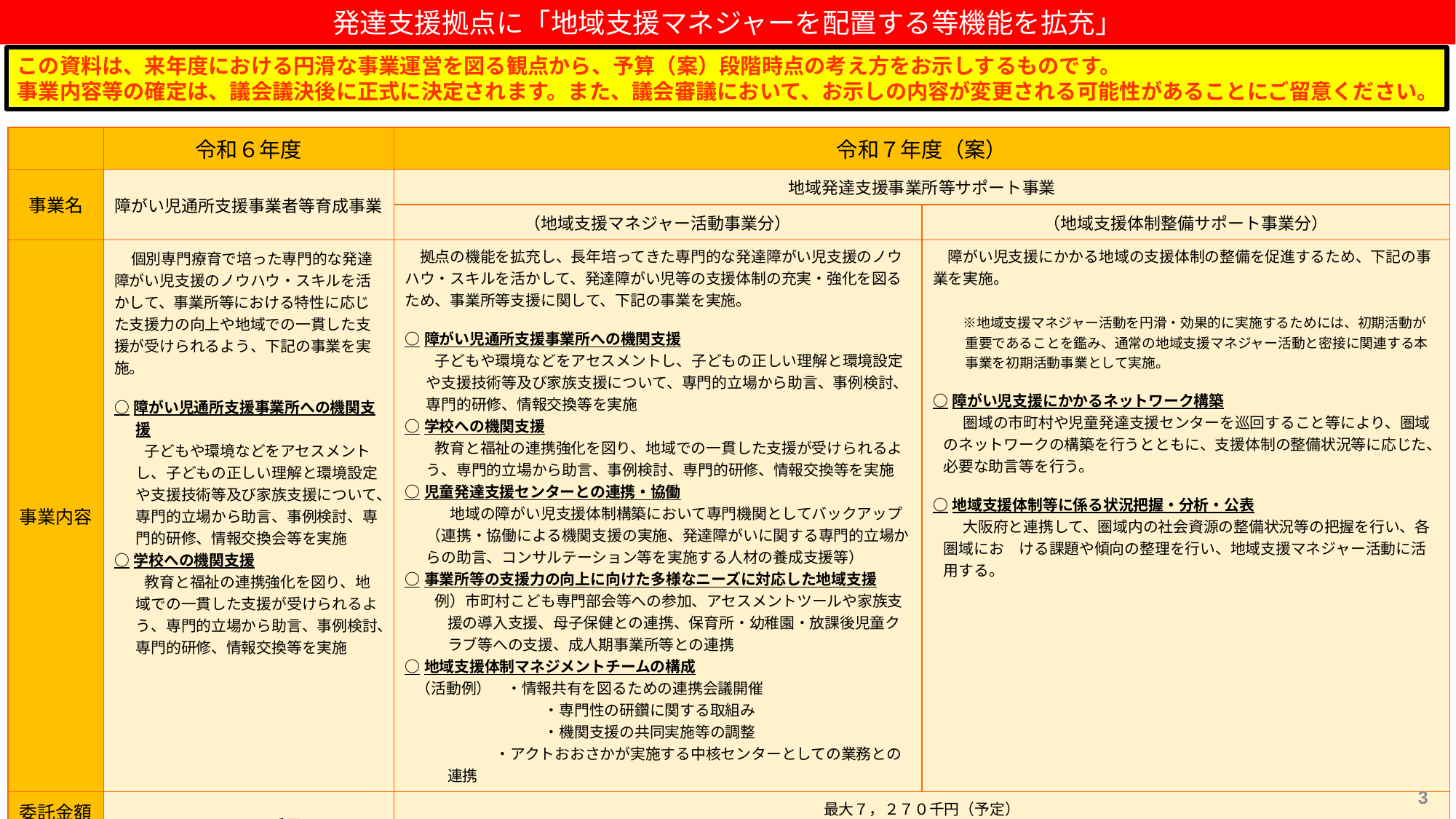

発達支援拠点に「地域支援マネジャーを配置する等機能を拡充」
この資料は、来年度における円滑な事業運営を図る観点から、予算（案）段階時点の考え方をお示しするものです。
事業内容等の確定は、議会議決後に正式に決定されます。また、議会審議において、お示しの内容が変更される可能性があることにご留意ください。
|  | 令和６年度 | 令和７年度（案） |  |
| --- | --- | --- | --- |
| 事業名 | 障がい児通所支援事業者等育成事業 | 地域発達支援事業所等サポート事業 |  |
|  |  | （地域支援マネジャー活動事業分） | （地域支援体制整備サポート事業分） |
| 事業内容 | 個別専門療育で培った専門的な発達障がい児支援のノウハウ・スキルを活かして、事業所等における特性に応じた支援力の向上や地域での一貫した支援が受けられるよう、下記の事業を実施。 ○障がい児通所支援事業所への機関支援 　　子どもや環境などをアセスメントし、子どもの正しい理解と環境設定や支援技術等及び家族支援について、専門的立場から助言、事例検討、専門的研修、情報交換会等を実施 ○学校への機関支援 　　教育と福祉の連携強化を図り、地域での一貫した支援が受けられるよう、専門的立場から助言、事例検討、専門的研修、情報交換等を実施 | 拠点の機能を拡充し、長年培ってきた専門的な発達障がい児支援のノウハウ・スキルを活かして、発達障がい児等の支援体制の充実・強化を図るため、事業所等支援に関して、下記の事業を実施。 ○障がい児通所支援事業所への機関支援 　　子どもや環境などをアセスメントし、子どもの正しい理解と環境設定や支援技術等及び家族支援について、専門的立場から助言、事例検討、専門的研修、情報交換等を実施 ○学校への機関支援 　　教育と福祉の連携強化を図り、地域での一貫した支援が受けられるよう、専門的立場から助言、事例検討、専門的研修、情報交換等を実施 ○児童発達支援センターとの連携・協働 　　　地域の障がい児支援体制構築において専門機関としてバックアップ（連携・協働による機関支援の実施、発達障がいに関する専門的立場からの助言、コンサルテーション等を実施する人材の養成支援等） ○事業所等の支援力の向上に向けた多様なニーズに対応した地域支援 　　例）市町村こども専門部会等への参加、アセスメントツールや家族支援の導入支援、母子保健との連携、保育所・幼稚園・放課後児童クラブ等への支援、成人期事業所等との連携 ○地域支援体制マネジメントチームの構成 （活動例）　・情報共有を図るための連携会議開催 　　　　　　　　 　・専門性の研鑽に関する取組み 　　　　　　　　　 ・機関支援の共同実施等の調整 　　 　・アクトおおさかが実施する中核センターとしての業務との連携 | 障がい児支援にかかる地域の支援体制の整備を促進するため、下記の事業を実施。 　　 　　※地域支援マネジャー活動を円滑・効果的に実施するためには、初期活動が重要であることを鑑み、通常の地域支援マネジャー活動と密接に関連する本事業を初期活動事業として実施。 ○障がい児支援にかかるネットワーク構築 　　圏域の市町村や児童発達支援センターを巡回すること等により、圏域のネットワークの構築を行うとともに、支援体制の整備状況等に応じた、必要な助言等を行う。　 ○地域支援体制等に係る状況把握・分析・公表 　　大阪府と連携して、圏域内の社会資源の整備状況等の把握を行い、各圏域にお　ける課題や傾向の整理を行い、地域支援マネジャー活動に活用する。 |
| 委託金額（予定） | ４，３２６千円 | 最大７，２７０千円（予定） |  |
|  |  | （最大５，９５０千円（予定）） | （最大１，３２０千円（予定）） |
| 留意事項 |  | ・厚生労働省補助の採択額により委託金額等の変更の可能性あり。 ・なお、前年度事業と同程度の額を最低額として確保を想定。 ・委託金額は、人件費、報償費、旅費、事務費、会場使用料、消費税を見込む。 | ・こども家庭庁補助の採択額により委託額等の変更の可能性あり。 ・基本的に単年度事業となる予定。 ・委託金額は、人件費、旅費、事務費、会場使用料、消費税を見込む。 |
3